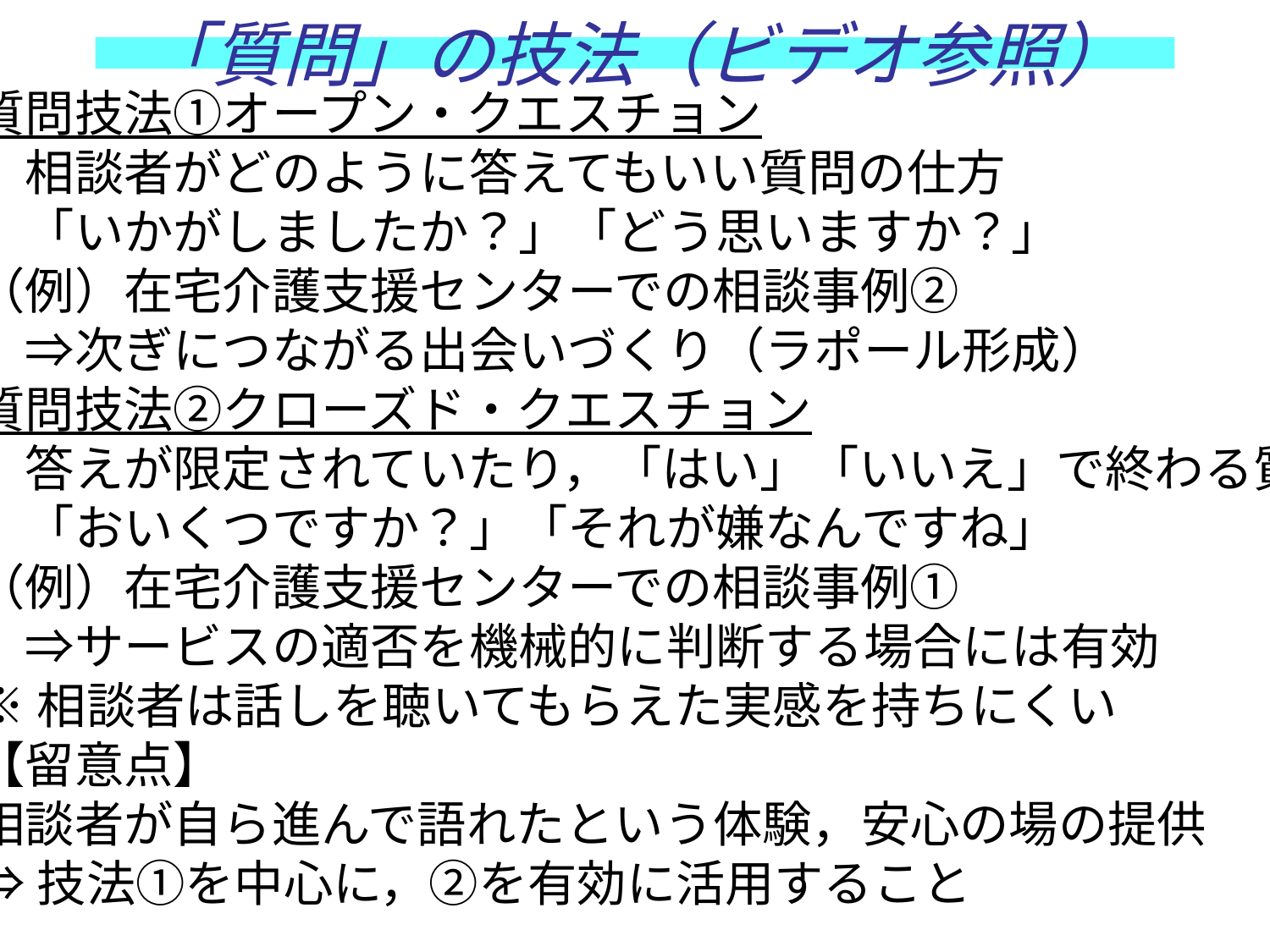

# 「質問」の技法（ビデオ参照）
質問技法①オープン・クエスチョン
　相談者がどのように答えてもいい質問の仕方
　「いかがしましたか？」「どう思いますか？」
（例）在宅介護支援センターでの相談事例②
　⇒次ぎにつながる出会いづくり（ラポール形成）
質問技法②クローズド・クエスチョン
　答えが限定されていたり，「はい」「いいえ」で終わる質問
　「おいくつですか？」「それが嫌なんですね」
（例）在宅介護支援センターでの相談事例①
　⇒サービスの適否を機械的に判断する場合には有効
※相談者は話しを聴いてもらえた実感を持ちにくい
【留意点】
相談者が自ら進んで語れたという体験，安心の場の提供
⇒技法①を中心に，②を有効に活用すること